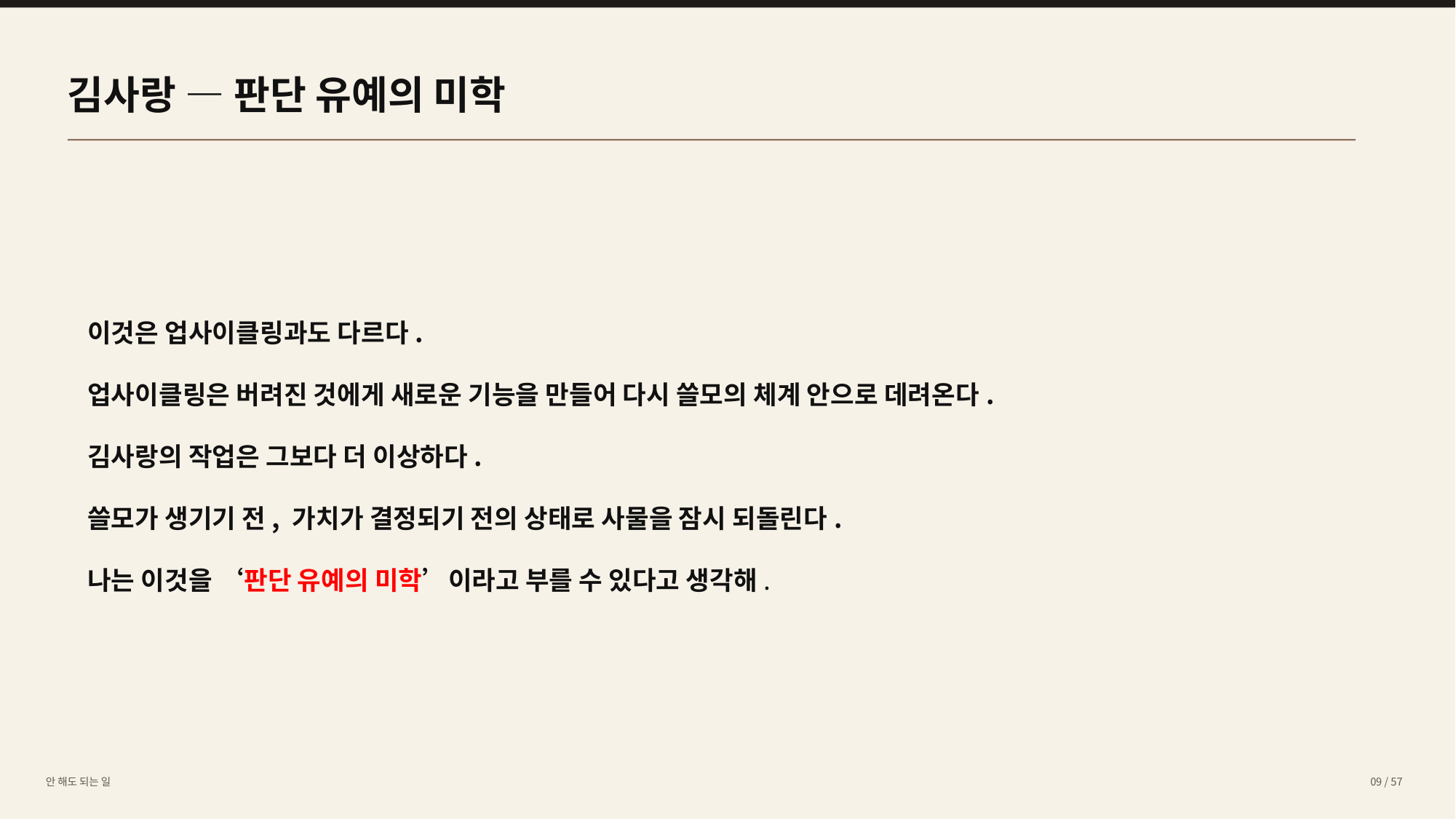

김사랑 — 판단 유예의 미학

이것은 업사이클링과도 다르다.

업사이클링은 버려진 것에게 새로운 기능을 만들어 다시 쓸모의 체계 안으로 데려온다.

김사랑의 작업은 그보다 더 이상하다.

쓸모가 생기기 전, 가치가 결정되기 전의 상태로 사물을 잠시 되돌린다.

나는 이것을 ‘판단 유예의 미학’이라고 부를 수 있다고 생각해.
안 해도 되는 일
09 / 57